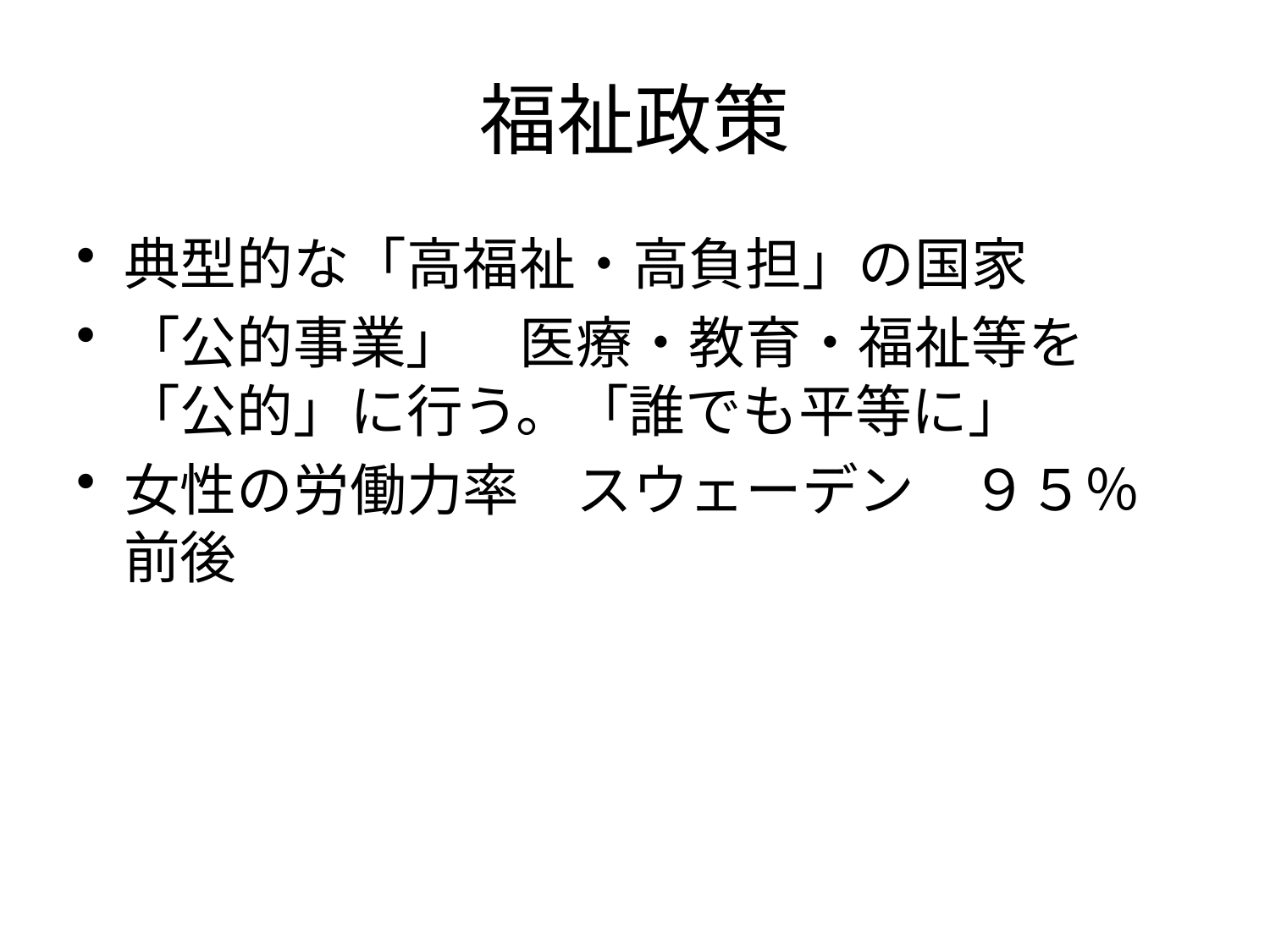

# 福祉政策
典型的な「高福祉・高負担」の国家
「公的事業」　医療・教育・福祉等を「公的」に行う。「誰でも平等に」
女性の労働力率　スウェーデン　９５％前後